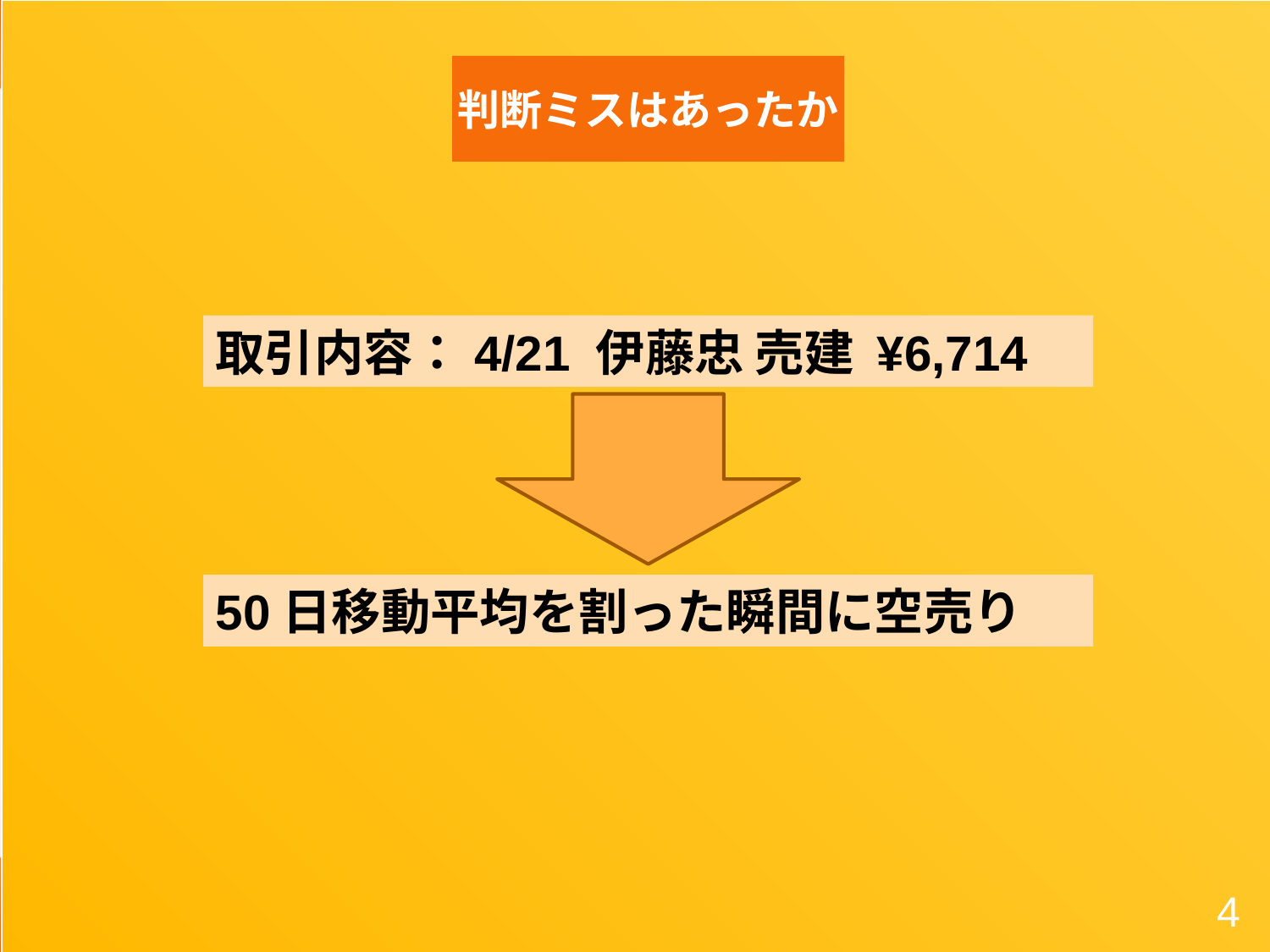

判断ミスはあったか
取引内容：4/21 伊藤忠 売建 ¥6,714

50日移動平均を割った瞬間に空売り
4